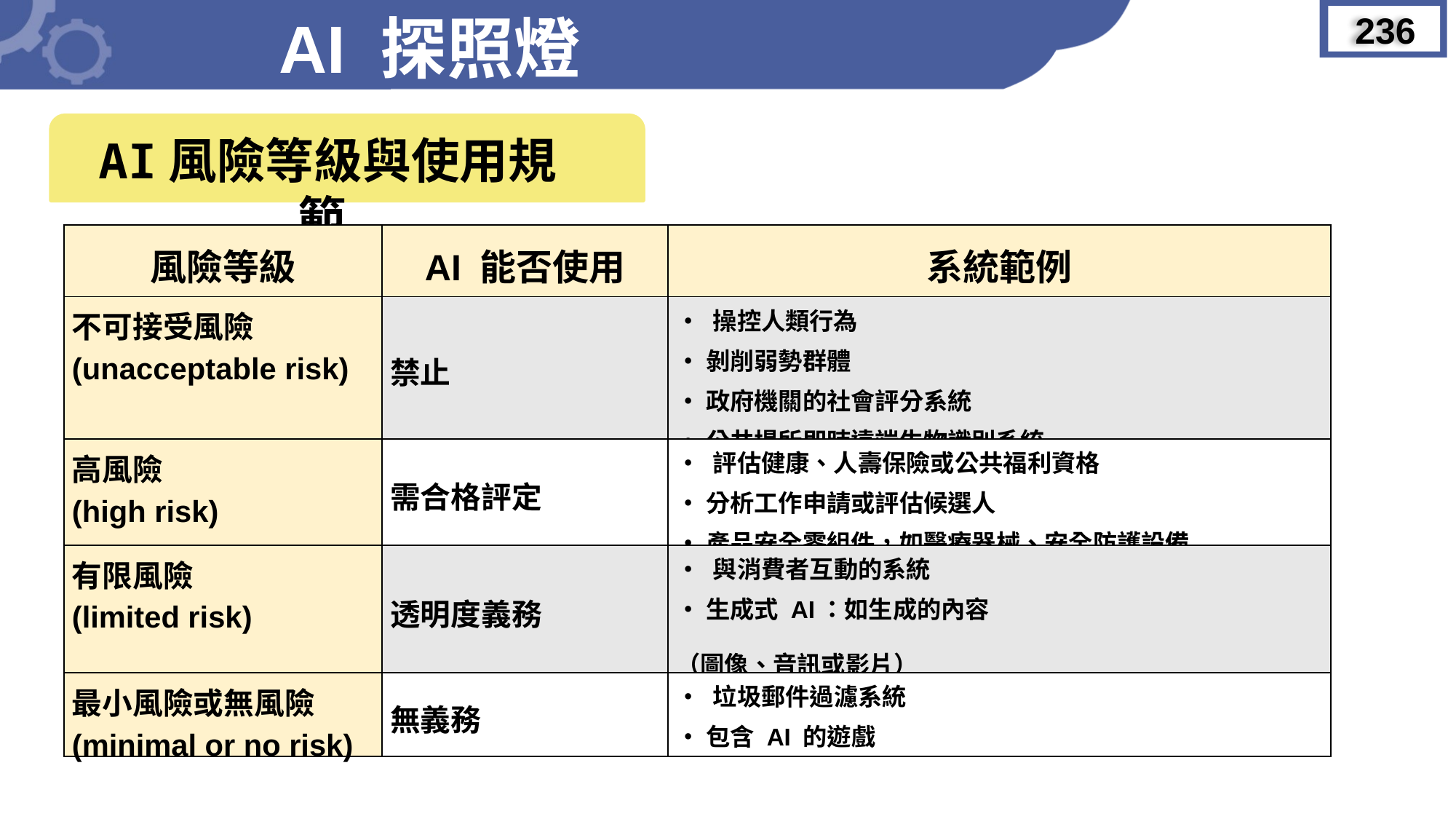

AI 探照燈
236
培育數位人才

AI風險等級與使用規範
進數位學習環境
| 風險等級 | AI 能否使用 | 系統範例 |
| --- | --- | --- |
| 不可接受風險 (unacceptable risk) | 禁止 | • 操控人類行為 • 剝削弱勢群體 • 政府機關的社會評分系統 • 公共場所即時遠端生物識別系統 |
| 高風險 (high risk) | 需合格評定 | • 評估健康、人壽保險或公共福利資格 • 分析工作申請或評估候選人 • 產品安全零組件，如醫療器械、安全防護設備 |
| 有限風險 (limited risk) | 透明度義務 | • 與消費者互動的系統 • 生成式 AI：如生成的內容 （圖像、音訊或影片） |
| 最小風險或無風險 (minimal or no risk) | 無義務 | • 垃圾郵件過濾系統 • 包含 AI 的遊戲 |